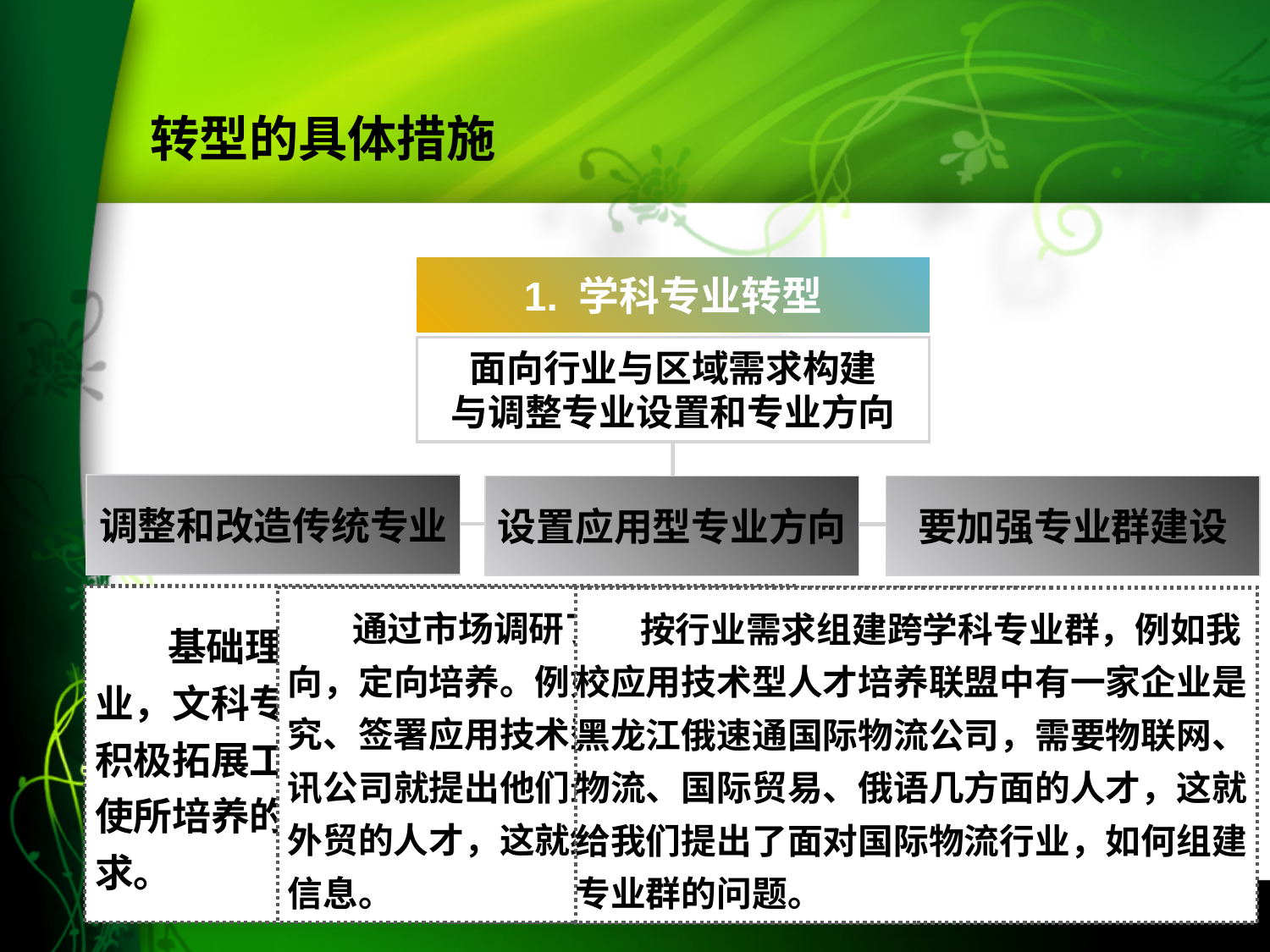

转型的具体措施
1. 学科专业转型
面向行业与区域需求构建
与调整专业设置和专业方向

调整和改造传统专业
设置应用型专业方向
要加强专业群建设
        基础理科专业转向发展应用性理科专业，文科专业转向发展应用性文科专业，积极拓展工科专业，发展新兴学科专业，使所培养的人才适应社会相应岗位职业要求。
       通过市场调研了解本专业毕业生的需求方向，定向培养。例如，假期里和几家大企业研究、签署应用技术型人才培养联盟，其中中兴通讯公司就提出他们最需要精通外语又熟悉经营和外贸的人才，这就给我们外语类专业提供了需求信息。
       按行业需求组建跨学科专业群，例如我校应用技术型人才培养联盟中有一家企业是黑龙江俄速通国际物流公司，需要物联网、物流、国际贸易、俄语几方面的人才，这就给我们提出了面对国际物流行业，如何组建专业群的问题。